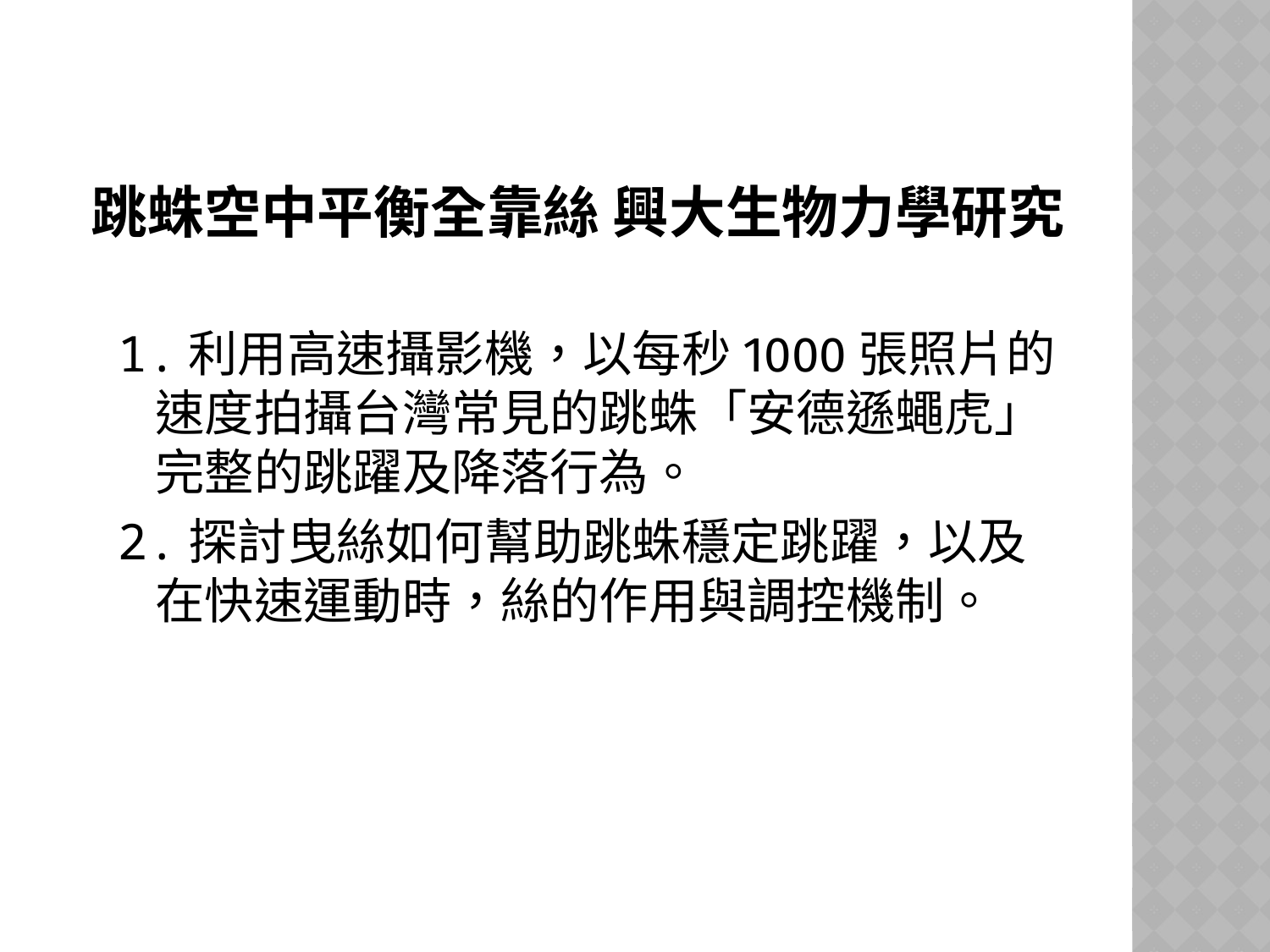

# 跳蛛空中平衡全靠絲 興大生物力學研究
1.利用高速攝影機，以每秒1000張照片的速度拍攝台灣常見的跳蛛「安德遜蠅虎」完整的跳躍及降落行為。
2.探討曳絲如何幫助跳蛛穩定跳躍，以及在快速運動時，絲的作用與調控機制。